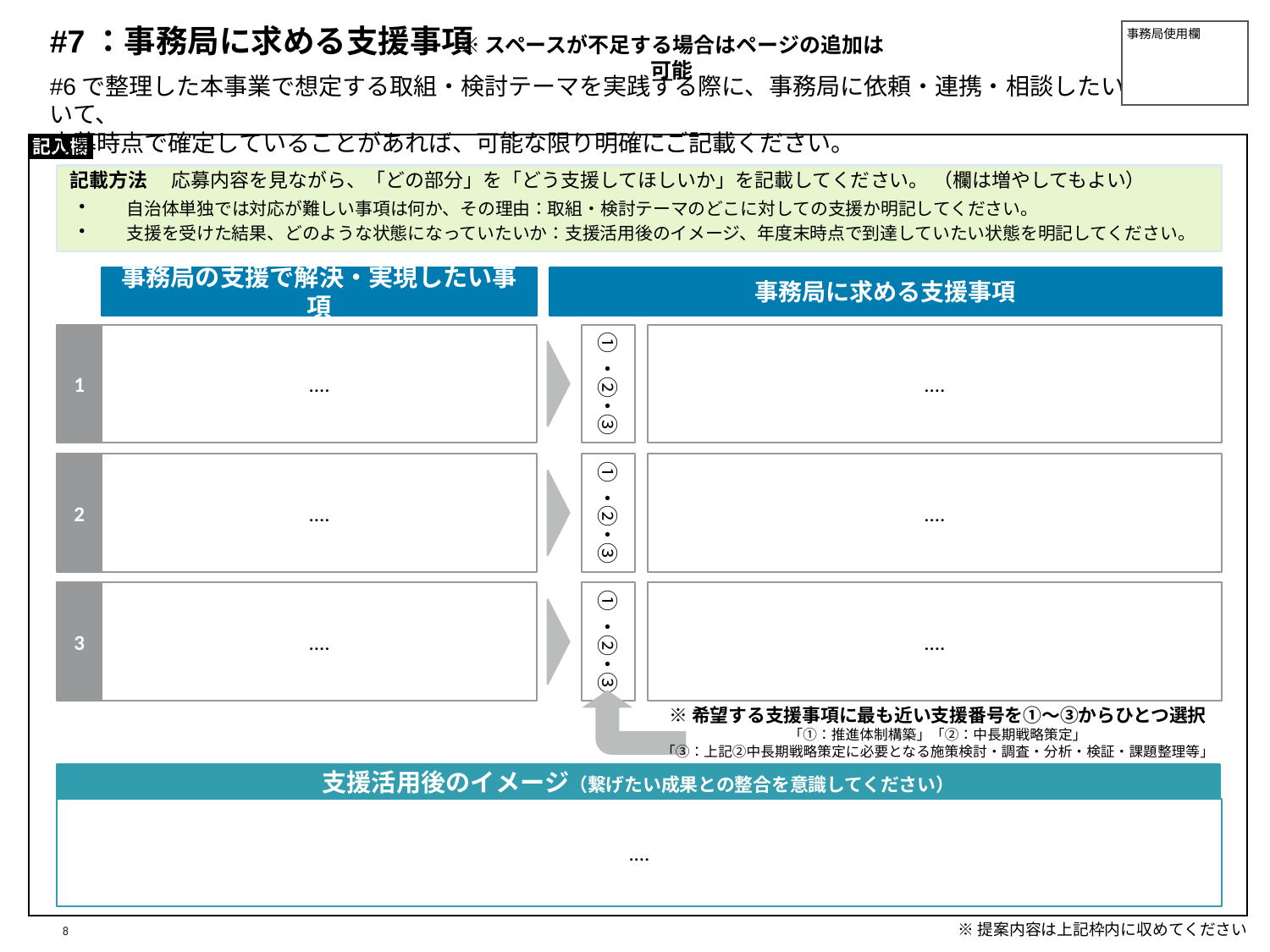

#7：事務局に求める支援事項
事務局使用欄

※スペースが不足する場合はページの追加は可能
# #6で整理した本事業で想定する取組・検討テーマを実践する際に、事務局に依頼・連携・相談したい事項について、 応募時点で確定していることがあれば、可能な限り明確にご記載ください。

記載方法　 応募内容を見ながら、「どの部分」を「どう支援してほしいか」を記載してください。 （欄は増やしてもよい）
自治体単独では対応が難しい事項は何か、その理由：取組・検討テーマのどこに対しての支援か明記してください。
支援を受けた結果、どのような状態になっていたいか：支援活用後のイメージ、年度末時点で到達していたい状態を明記してください。
事務局の支援で解決・実現したい事項
事務局に求める支援事項
1
....
①・②・③
....

2
....
①・②・③
....

3
....
①・②・③
....

※希望する支援事項に最も近い支援番号を①～③からひとつ選択
「①：推進体制構築」「②：中長期戦略策定」
「③：上記②中長期戦略策定に必要となる施策検討・調査・分析・検証・課題整理等」
支援活用後のイメージ（繋げたい成果との整合を意識してください）
....
8